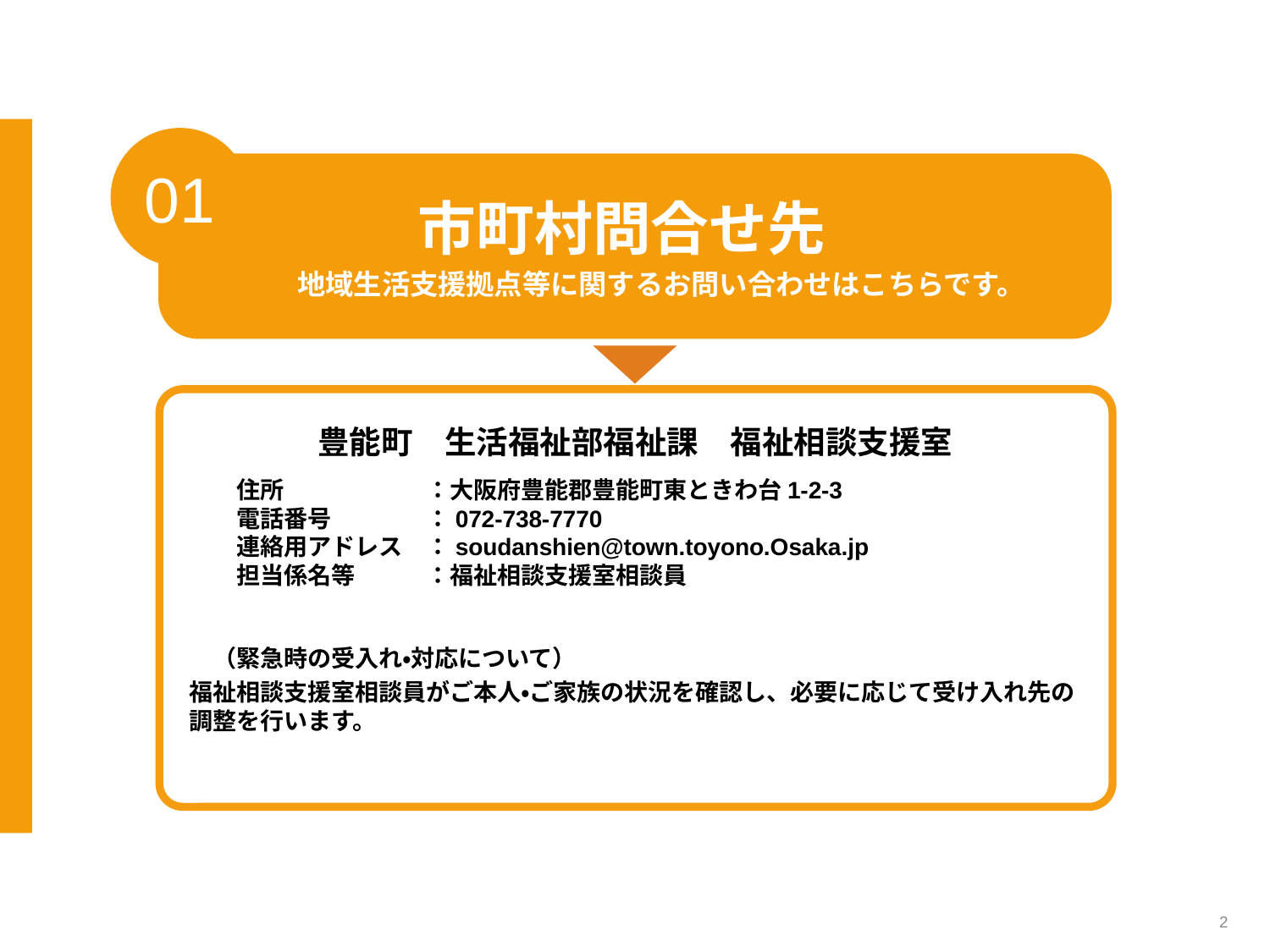

01

市町村問合せ先
地域生活支援拠点等に関するお問い合わせはこちらです。

豊能町　生活福祉部福祉課　福祉相談支援室
　　住所　　　　　　：大阪府豊能郡豊能町東ときわ台1-2-3
　　電話番号　　　　：072-738-7770
　　連絡用アドレス　：soudanshien@town.toyono.Osaka.jp
　　担当係名等　　　：福祉相談支援室相談員
　（緊急時の受入れ・対応について）
福祉相談支援室相談員がご本人・ご家族の状況を確認し、必要に応じて受け入れ先の調整を行います。
2